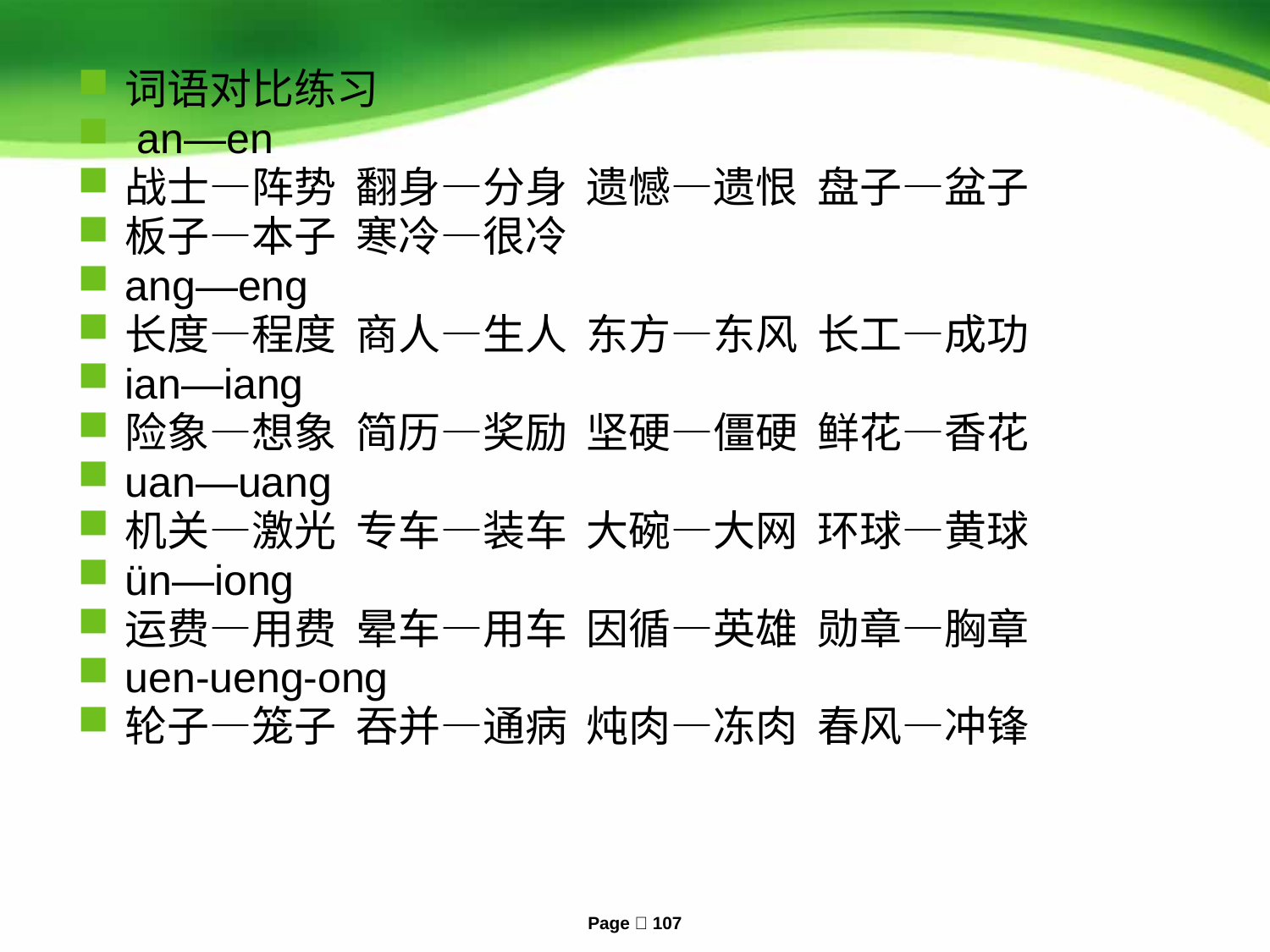

词语对比练习
 an—en
战士—阵势  翻身—分身  遗憾—遗恨  盘子—盆子
板子—本子  寒冷—很冷
ang—eng
长度—程度  商人—生人  东方—东风  长工—成功
ian—iang
险象—想象  简历—奖励  坚硬—僵硬  鲜花—香花
uan—uang
机关—激光  专车—装车  大碗—大网  环球—黄球
ün—iong
运费—用费  晕车—用车  因循—英雄  勋章—胸章
uen-ueng-ong
轮子—笼子  吞并—通病  炖肉—冻肉  春风—冲锋